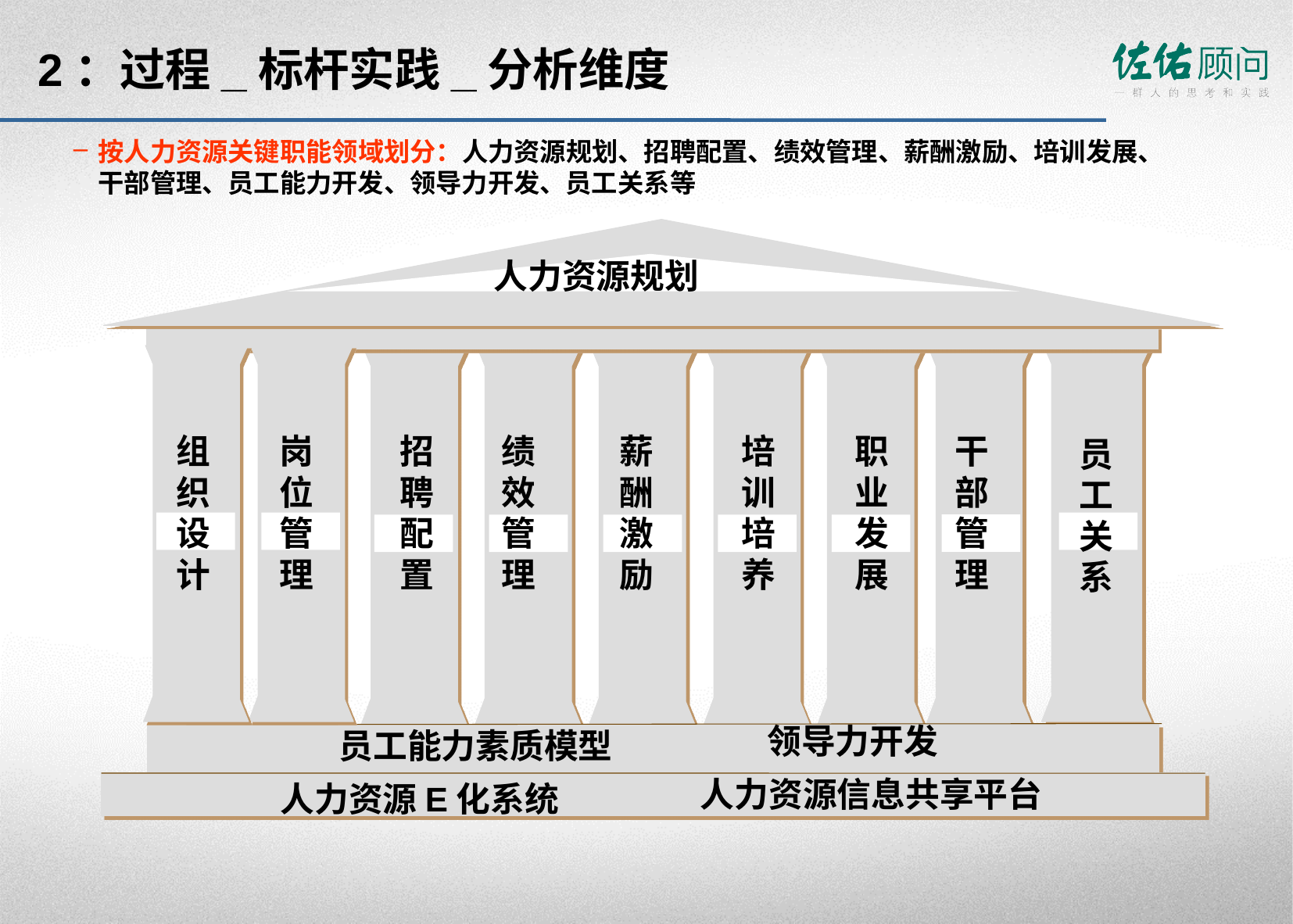

# 2：过程_标杆实践_分析维度
按人力资源关键职能领域划分：人力资源规划、招聘配置、绩效管理、薪酬激励、培训发展、干部管理、员工能力开发、领导力开发、员工关系等

人力资源规划

组织设计
岗位管理
招
聘
配
置
绩效管理
薪
酬
激
励
培
训
培养
职业发展
干部管理
员工关系

领导力开发
员工能力素质模型

人力资源信息共享平台
人力资源E化系统